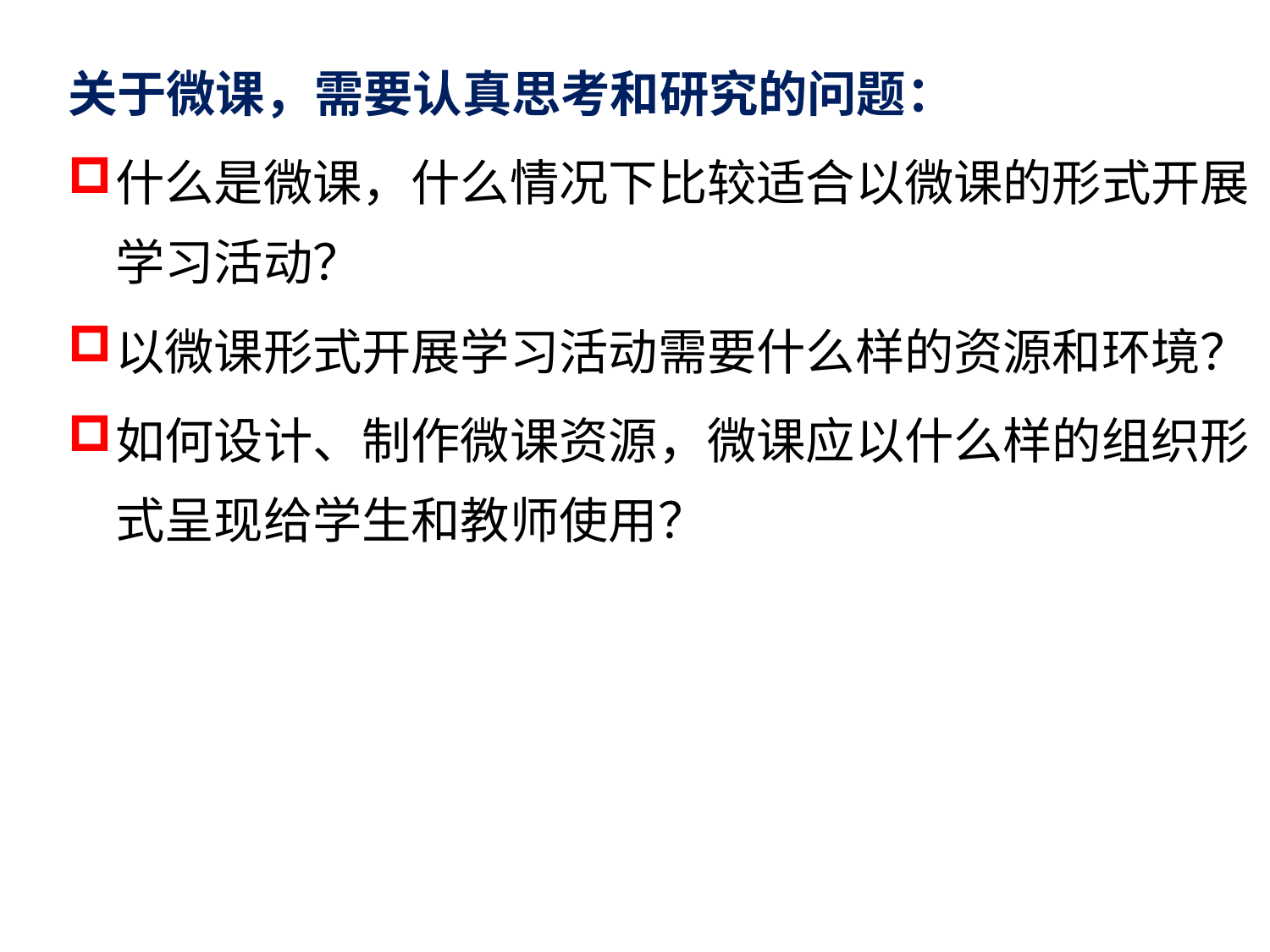

关于微课，需要认真思考和研究的问题：
什么是微课，什么情况下比较适合以微课的形式开展学习活动？
以微课形式开展学习活动需要什么样的资源和环境？
如何设计、制作微课资源，微课应以什么样的组织形式呈现给学生和教师使用？